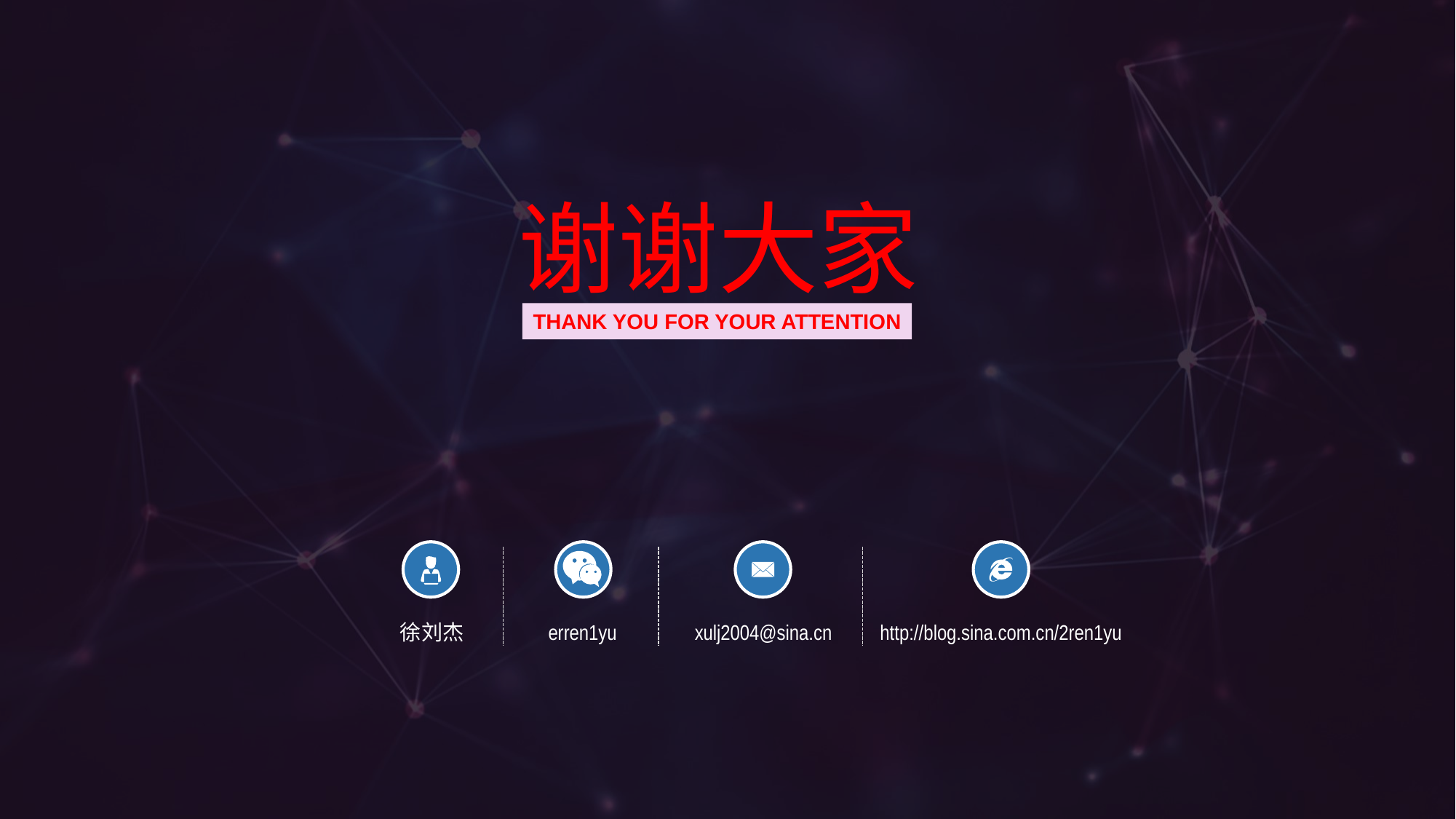

谢谢大家
THANK YOU FOR YOUR ATTENTION

徐刘杰
erren1yu
xulj2004@sina.cn
http://blog.sina.com.cn/2ren1yu